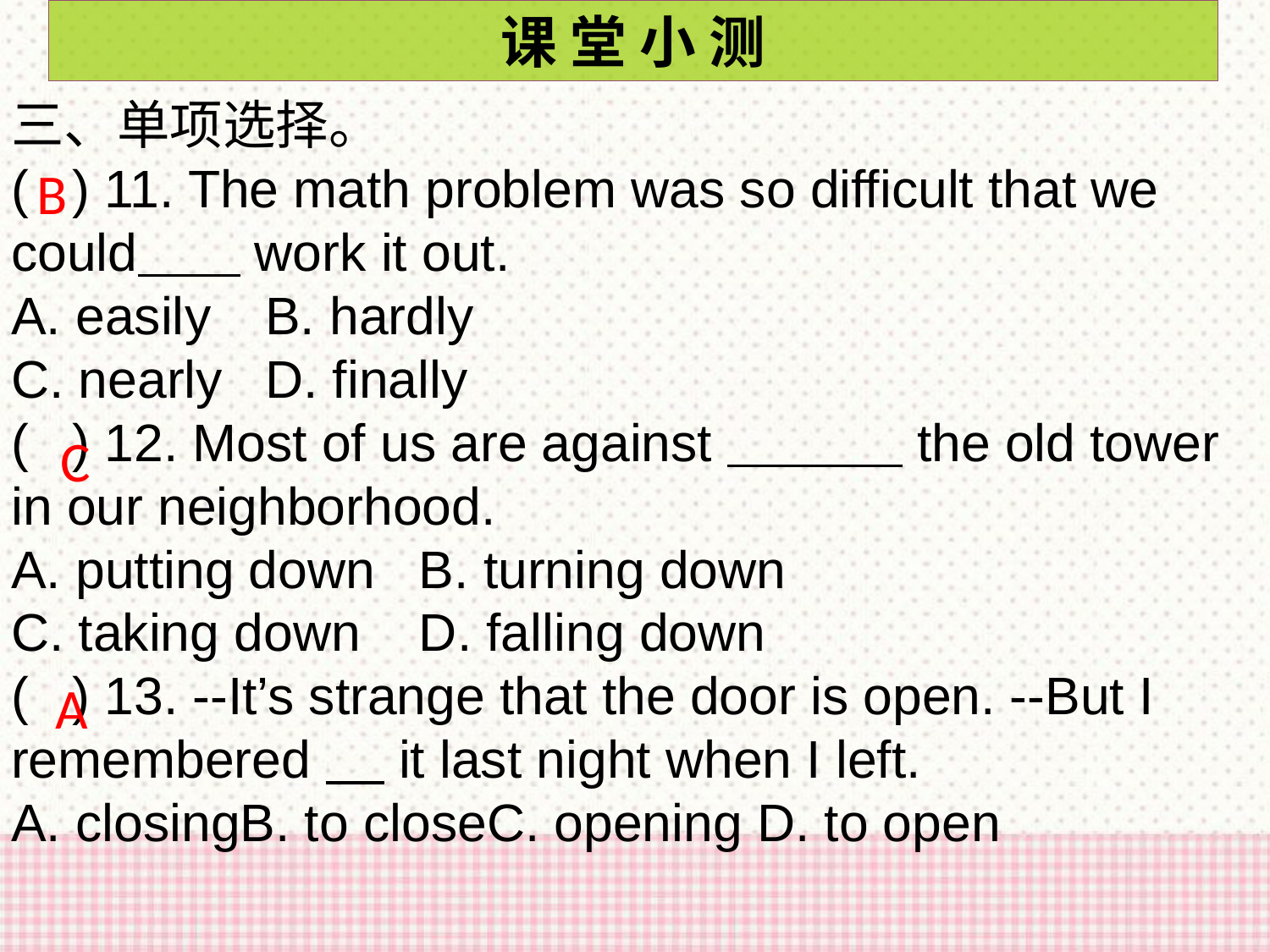

课 堂 小 测
三、单项选择。
(   ) 11. The math problem was so difficult that we could        work it out.
A. easily	B. hardly
C. nearly	D. finally
(   ) 12. Most of us are against              the old tower in our neighborhood.
A. putting down   B. turning down
C. taking down    D. falling down
(   ) 13. --It’s strange that the door is open. --But I remembered      it last night when I left.
A. closingB. to closeC. opening D. to open
B
C
A